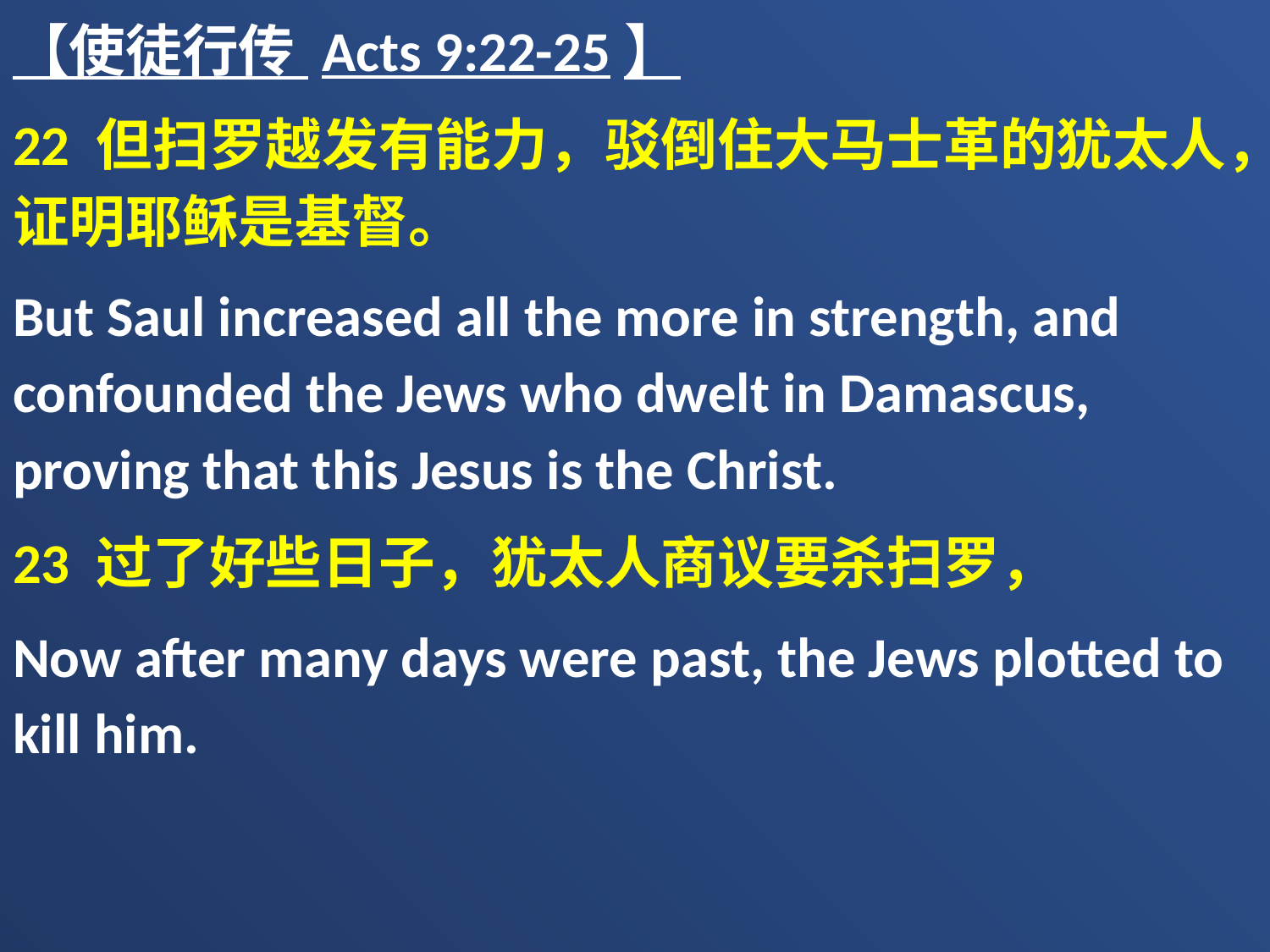

【使徒行传 Acts 9:22-25】
22 但扫罗越发有能力，驳倒住大马士革的犹太人，证明耶稣是基督。
But Saul increased all the more in strength, and confounded the Jews who dwelt in Damascus, proving that this Jesus is the Christ.
23 过了好些日子，犹太人商议要杀扫罗，
Now after many days were past, the Jews plotted to kill him.